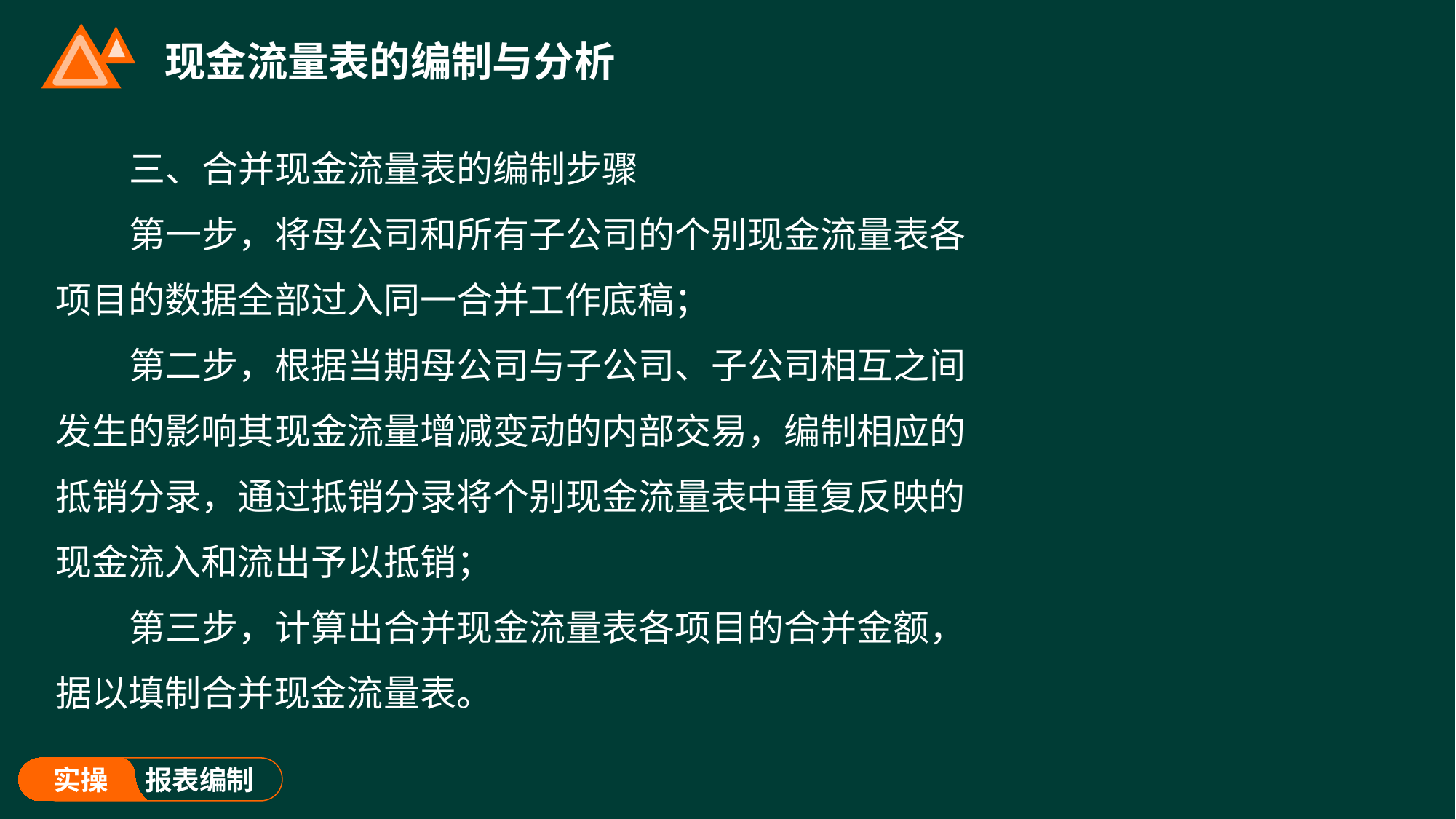

# 现金流量表的编制与分析
三、合并现金流量表的编制步骤
第一步，将母公司和所有子公司的个别现金流量表各项目的数据全部过入同一合并工作底稿；
第二步，根据当期母公司与子公司、子公司相互之间发生的影响其现金流量增减变动的内部交易，编制相应的抵销分录，通过抵销分录将个别现金流量表中重复反映的现金流入和流出予以抵销；
第三步，计算出合并现金流量表各项目的合并金额，据以填制合并现金流量表。